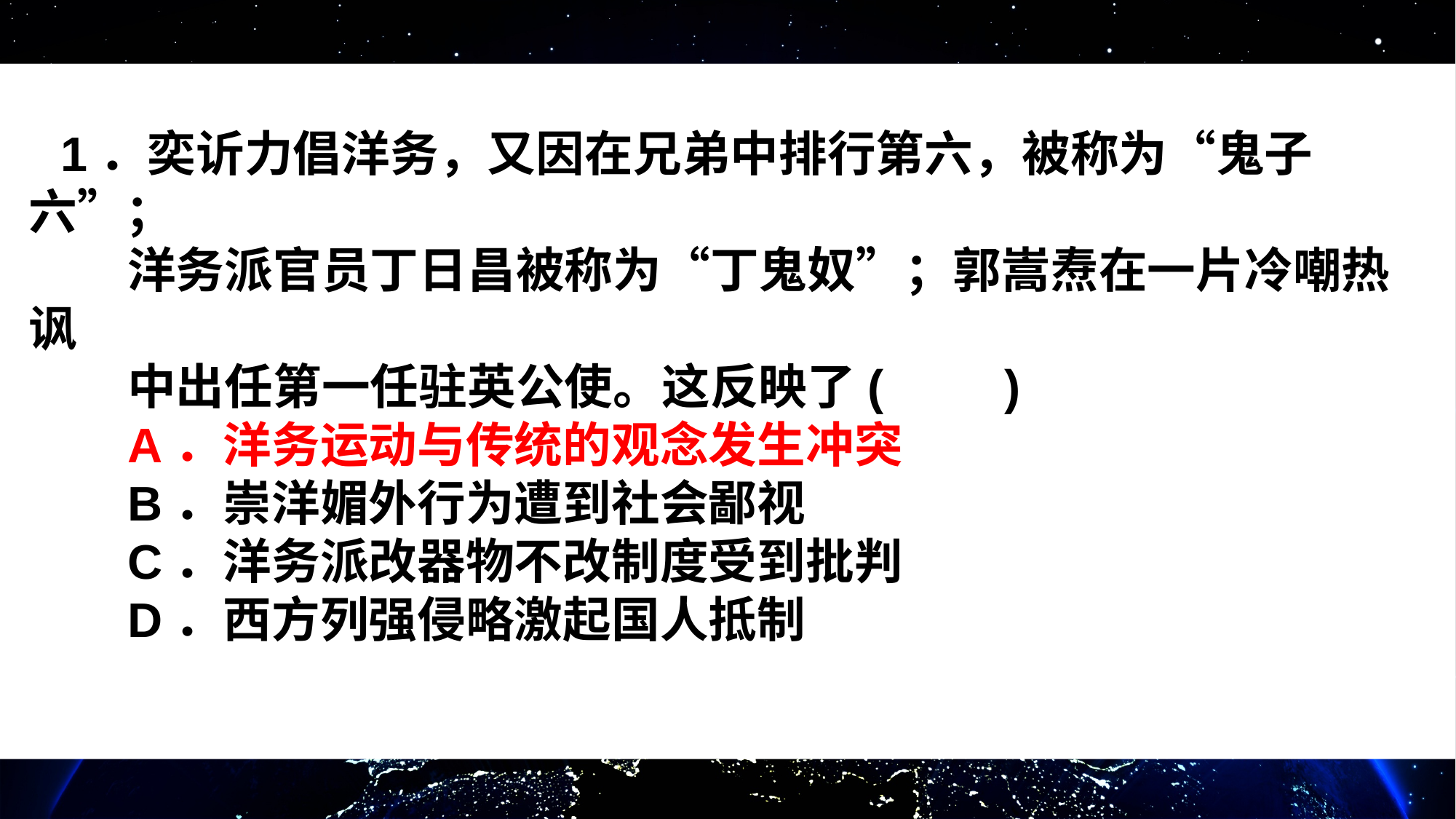

1．奕䜣力倡洋务，又因在兄弟中排行第六，被称为“鬼子六”；
     洋务派官员丁日昌被称为“丁鬼奴”；郭嵩焘在一片冷嘲热讽
     中出任第一任驻英公使。这反映了(　　)
     A．洋务运动与传统的观念发生冲突
     B．崇洋媚外行为遭到社会鄙视
     C．洋务派改器物不改制度受到批判
     D．西方列强侵略激起国人抵制